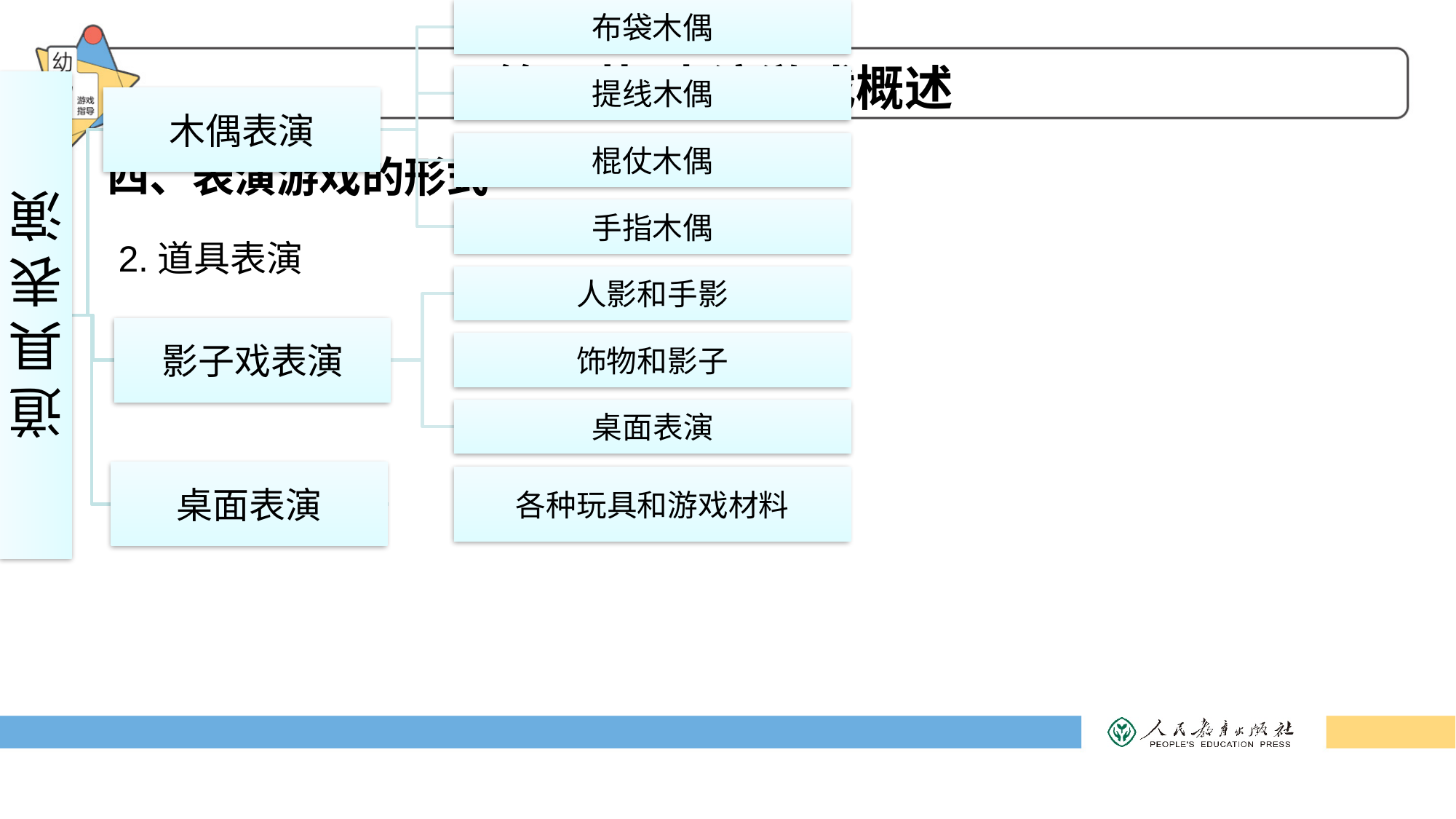

第一节  表演游戏概述

道具表演
木偶表演
布袋木偶
提线木偶
棍仗木偶
手指木偶
影子戏表演
人影和手影
饰物和影子
桌面表演
桌面表演
各种玩具和游戏材料
四、表演游戏的形式
2.道具表演